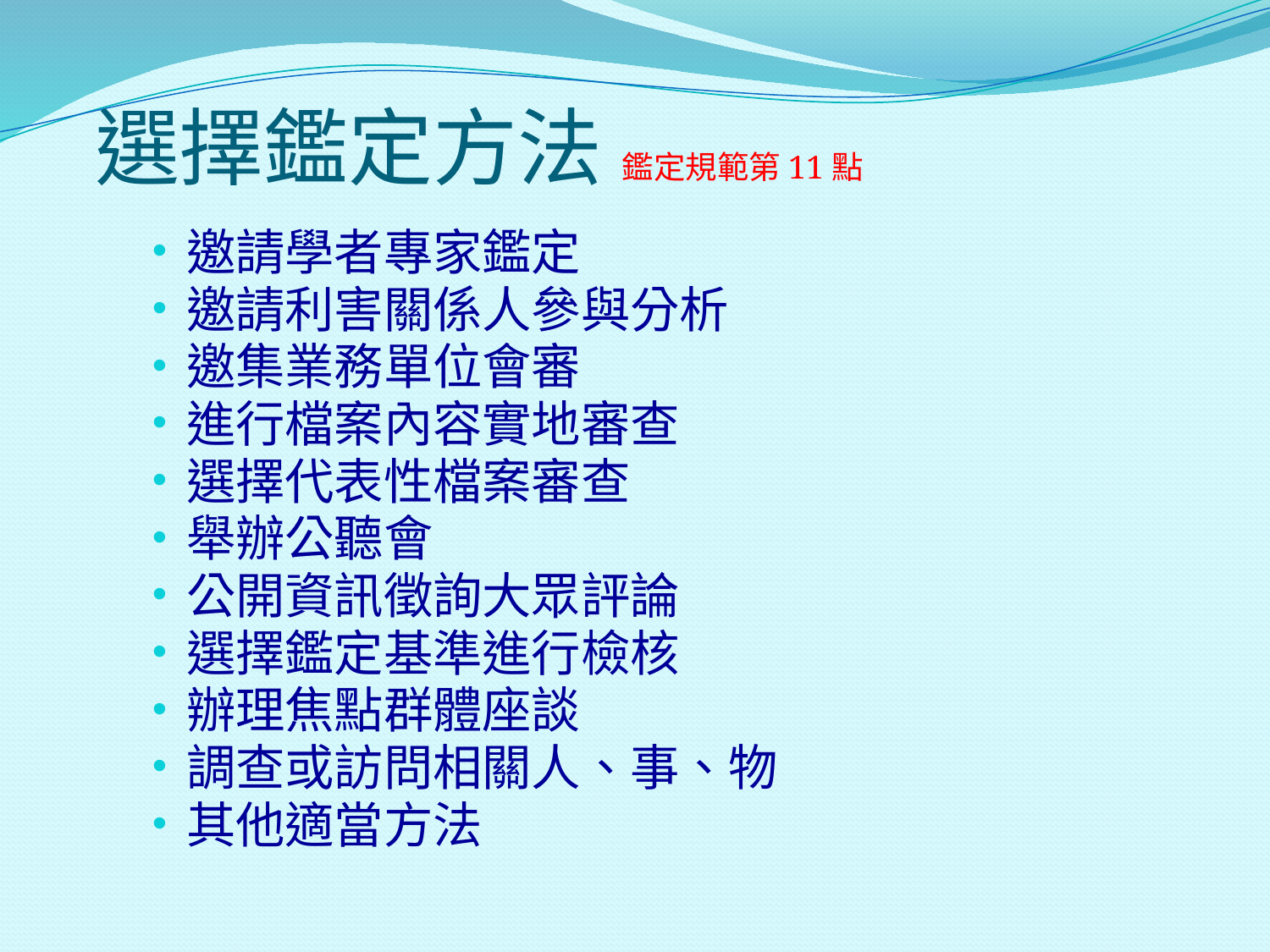

# 選擇鑑定方法 鑑定規範第11點
邀請學者專家鑑定
邀請利害關係人參與分析
邀集業務單位會審
進行檔案內容實地審查
選擇代表性檔案審查
舉辦公聽會
公開資訊徵詢大眾評論
選擇鑑定基準進行檢核
辦理焦點群體座談
調查或訪問相關人、事、物
其他適當方法